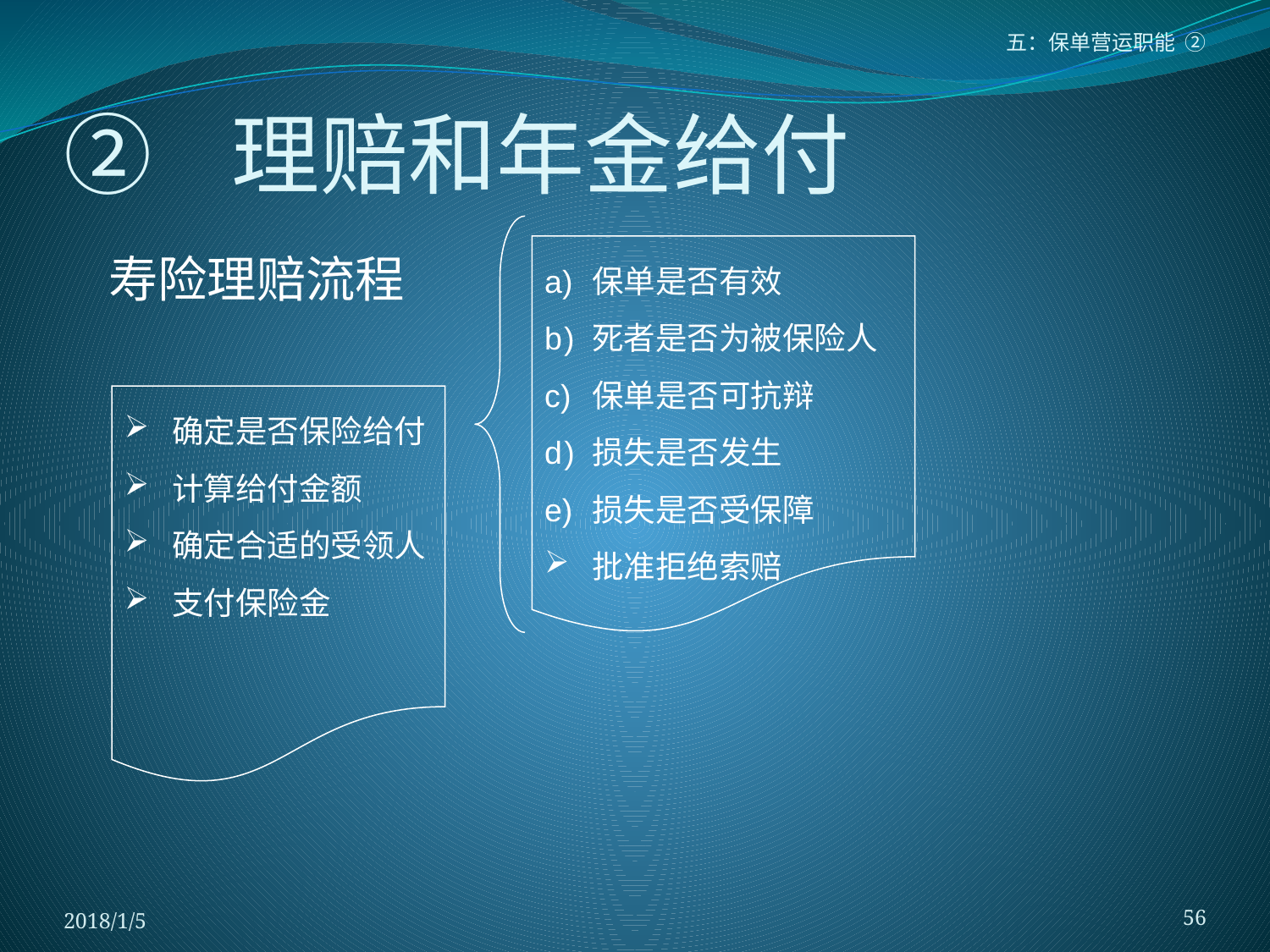

五：保单营运职能  ②
# ②   理赔和年金给付
寿险理赔流程

保单是否有效
死者是否为被保险人
保单是否可抗辩
损失是否发生
损失是否受保障
批准拒绝索赔
确定是否保险给付
计算给付金额
确定合适的受领人
支付保险金
2018/1/5
56